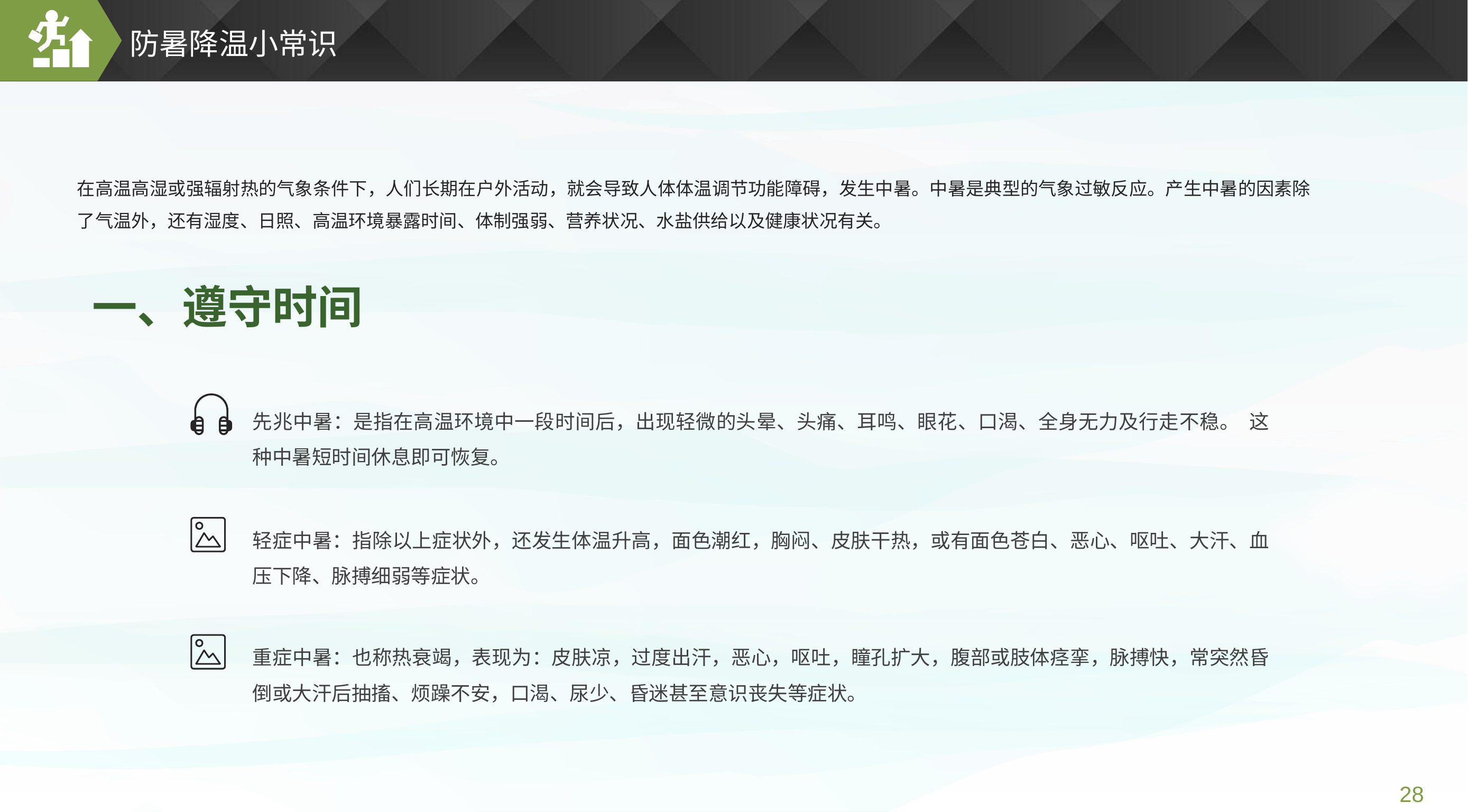

防暑降温小常识
在高温高湿或强辐射热的气象条件下，人们长期在户外活动，就会导致人体体温调节功能障碍，发生中暑。中暑是典型的气象过敏反应。产生中暑的因素除了气温外，还有湿度、日照、高温环境暴露时间、体制强弱、营养状况、水盐供给以及健康状况有关。
一、遵守时间

先兆中暑：是指在高温环境中一段时间后，出现轻微的头晕、头痛、耳鸣、眼花、口渴、全身无力及行走不稳。  这种中暑短时间休息即可恢复。
轻症中暑：指除以上症状外，还发生体温升高，面色潮红，胸闷、皮肤干热，或有面色苍白、恶心、呕吐、大汗、血压下降、脉搏细弱等症状。

重症中暑：也称热衰竭，表现为：皮肤凉，过度出汗，恶心，呕吐，瞳孔扩大，腹部或肢体痉挛，脉搏快，常突然昏倒或大汗后抽搐、烦躁不安，口渴、尿少、昏迷甚至意识丧失等症状。

28